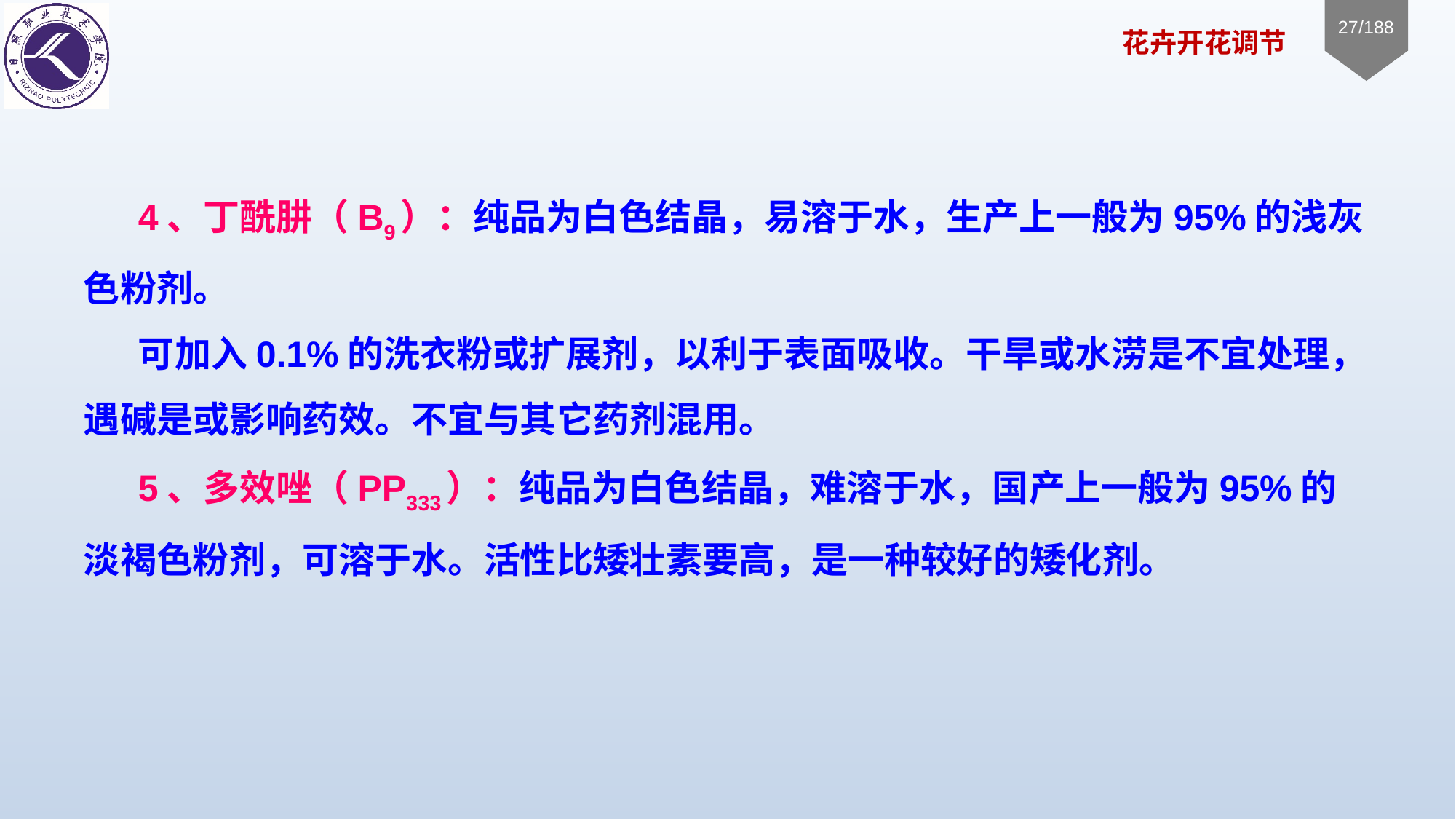

4、丁酰肼（B9）：纯品为白色结晶，易溶于水，生产上一般为95%的浅灰色粉剂。
可加入0.1%的洗衣粉或扩展剂，以利于表面吸收。干旱或水涝是不宜处理，遇碱是或影响药效。不宜与其它药剂混用。
5、多效唑（PP333）：纯品为白色结晶，难溶于水，国产上一般为95%的淡褐色粉剂，可溶于水。活性比矮壮素要高，是一种较好的矮化剂。